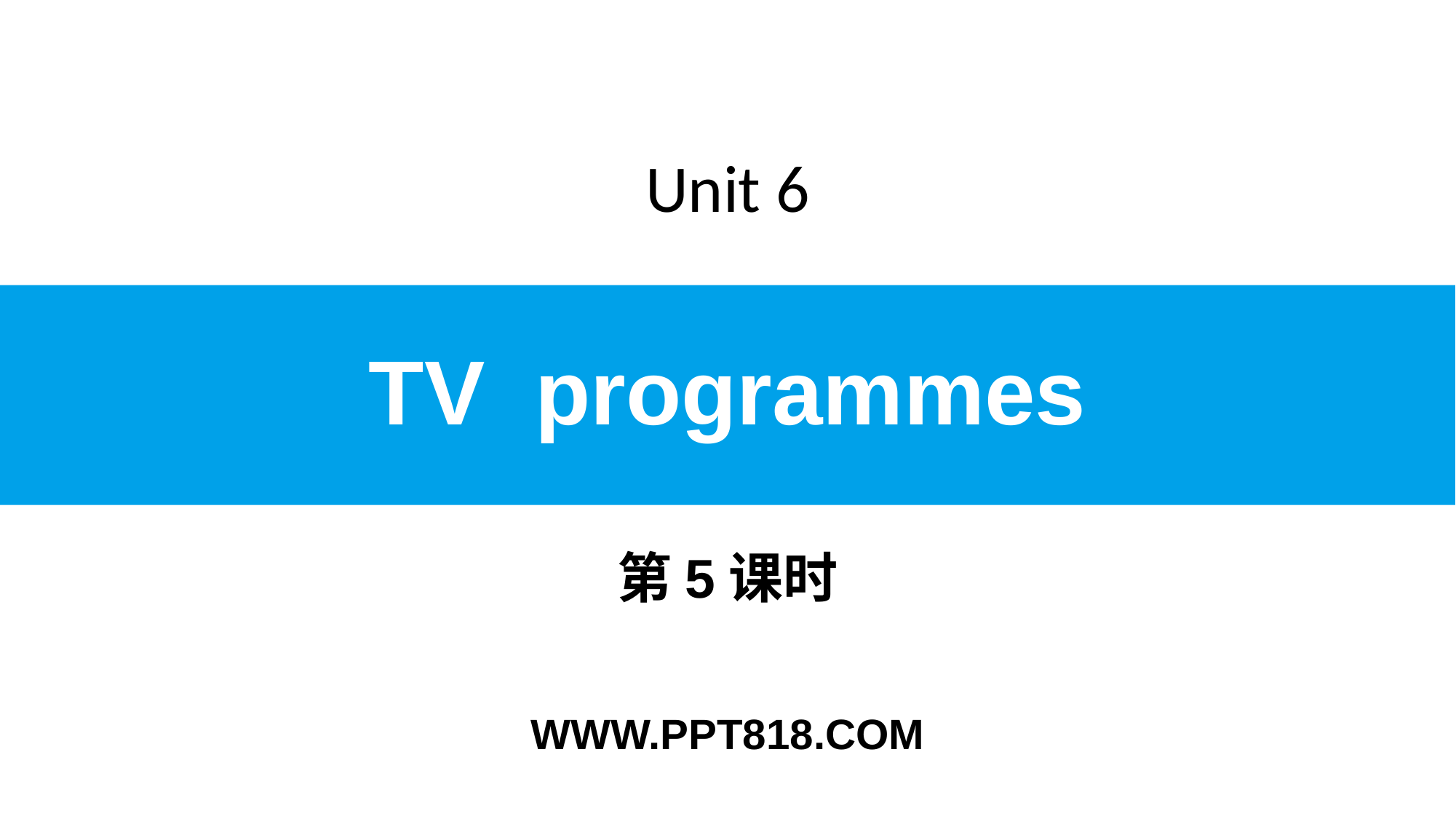

Unit 6
# TV  programmes
第5课时
WWW.PPT818.COM